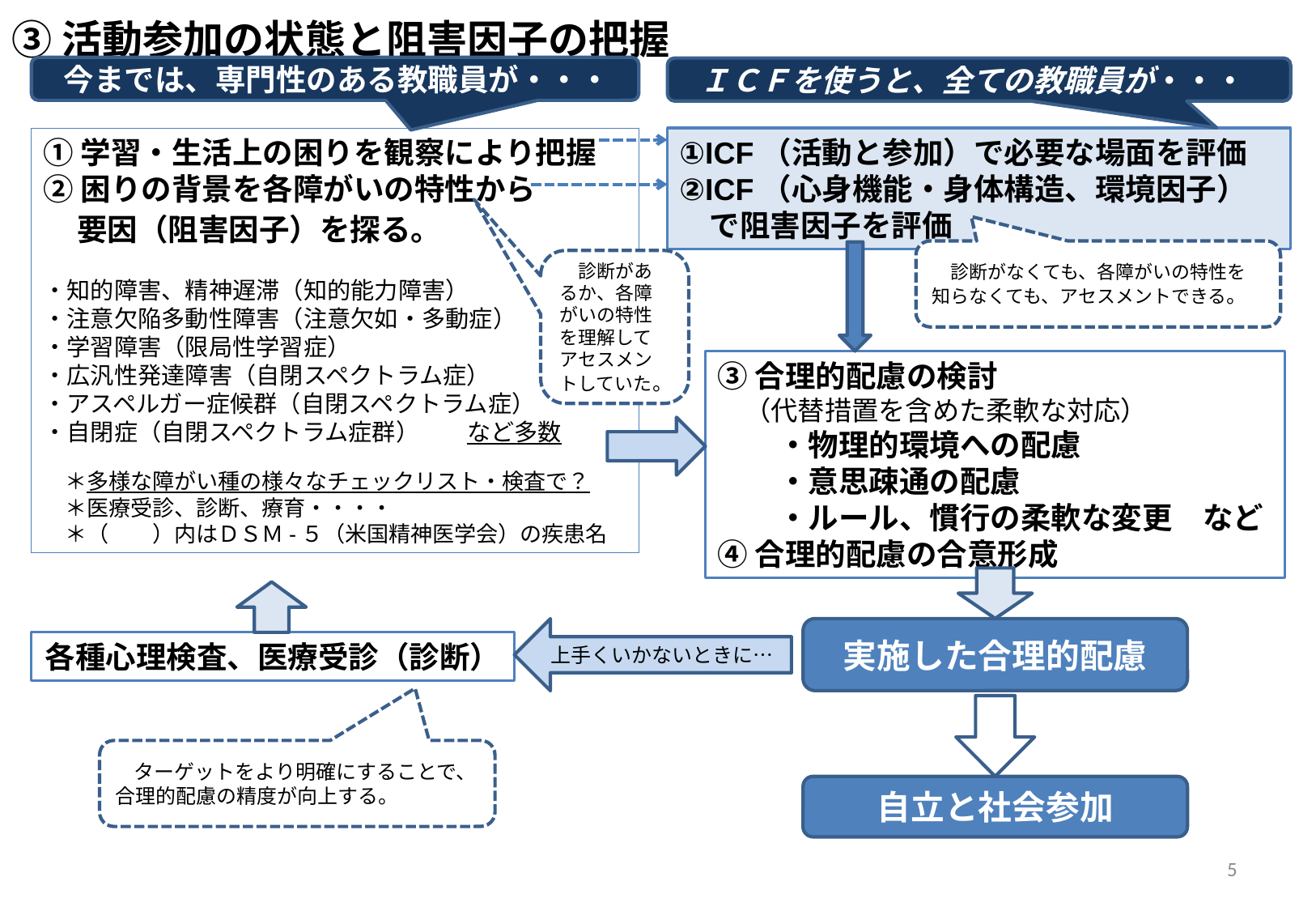

③活動参加の状態と阻害因子の把握
　今までは、専門性のある教職員が・・・
　ＩＣＦを使うと、全ての教職員が・・・
①学習・生活上の困りを観察により把握
②困りの背景を各障がいの特性から
　要因（阻害因子）を探る。

・知的障害、精神遅滞（知的能力障害）
・注意欠陥多動性障害（注意欠如・多動症）
・学習障害（限局性学習症）
・広汎性発達障害（自閉スペクトラム症）
・アスペルガー症候群（自閉スペクトラム症）
・自閉症（自閉スペクトラム症群）　　など多数

　＊多様な障がい種の様々なチェックリスト・検査で？
　＊医療受診、診断、療育・・・・
　＊（　　）内はＤＳＭ-５（米国精神医学会）の疾患名
①ICF（活動と参加）で必要な場面を評価
②ICF（心身機能・身体構造、環境因子）
　で阻害因子を評価
　診断がなくても、各障がいの特性を知らなくても、アセスメントできる。

　診断があるか、各障がいの特性を理解してアセスメントしていた。
③合理的配慮の検討
　（代替措置を含めた柔軟な対応）
　　・物理的環境への配慮
　　・意思疎通の配慮
　　・ルール、慣行の柔軟な変更　など
④合理的配慮の合意形成

実施した合理的配慮
上手くいかないときに…
各種心理検査、医療受診（診断）

　ターゲットをより明確にすることで、合理的配慮の精度が向上する。
自立と社会参加
5